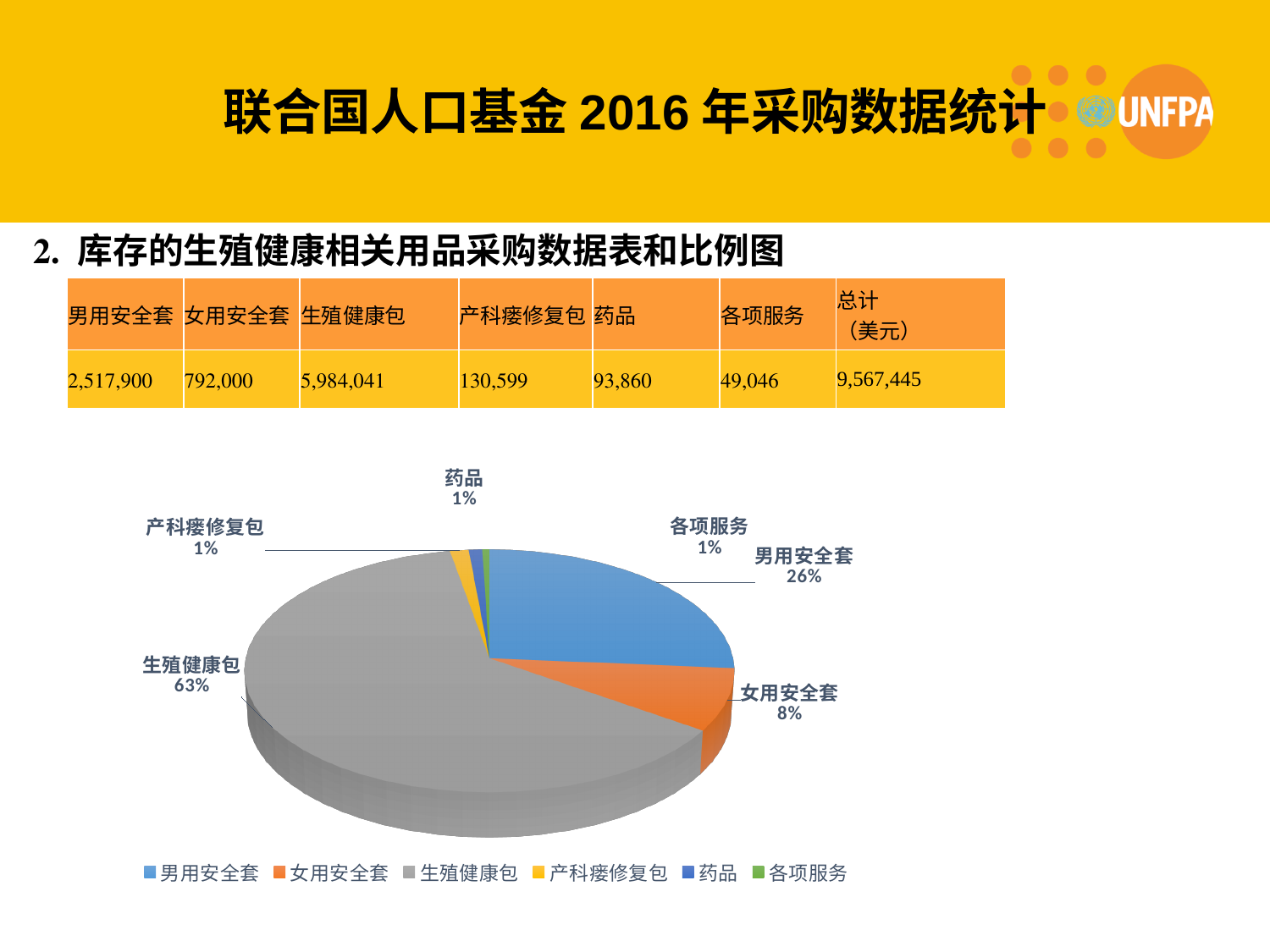

# 联合国人口基金2016年采购数据统计
2. 库存的生殖健康相关用品采购数据表和比例图
| 男用安全套 | 女用安全套 | 生殖健康包 | 产科瘘修复包 | 药品 | 各项服务 | 总计 （美元） |
| --- | --- | --- | --- | --- | --- | --- |
| 2,517,900 | 792,000 | 5,984,041 | 130,599 | 93,860 | 49,046 | 9,567,445 |

[unsupported chart]